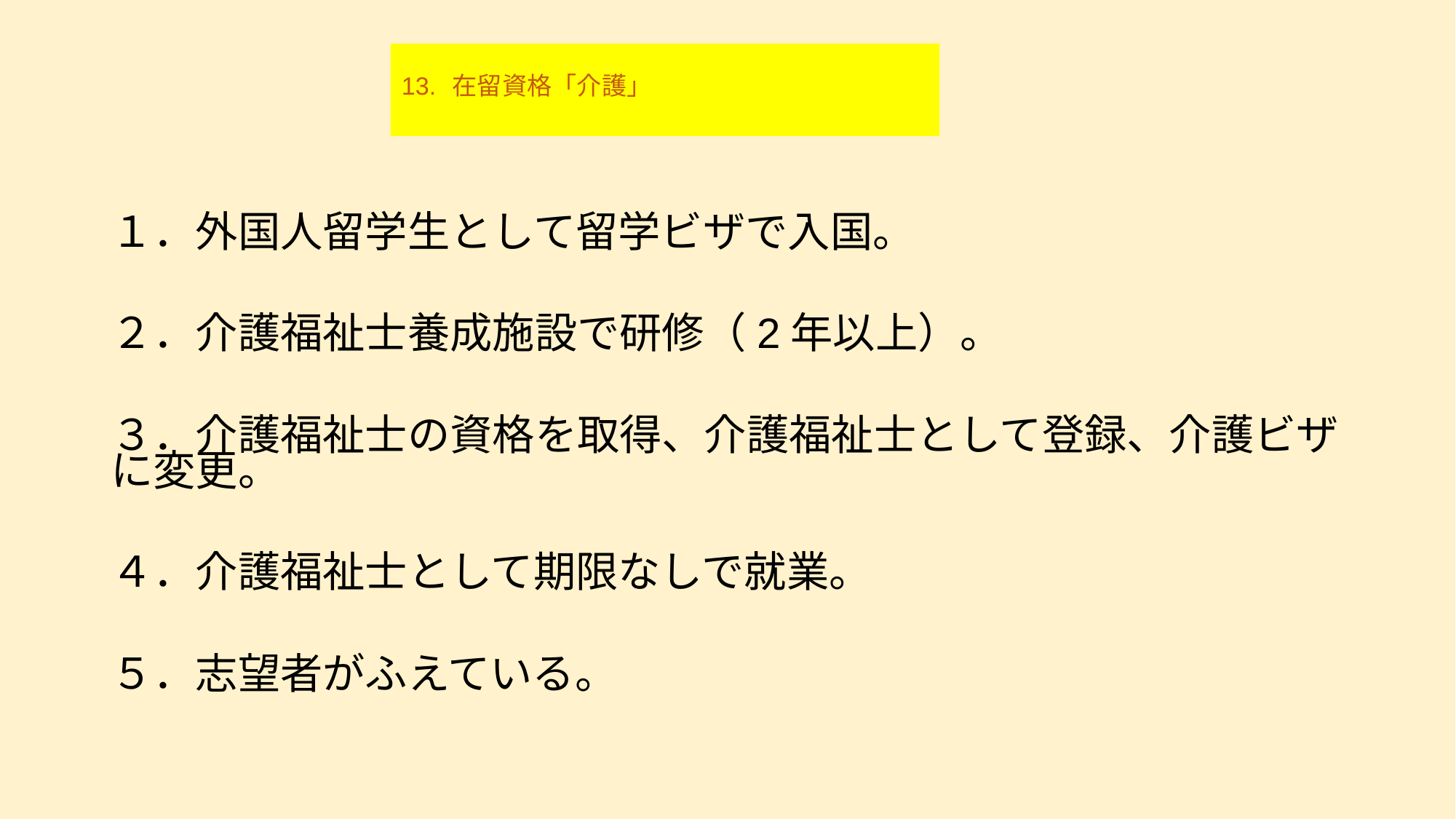

# 13.  在留資格「介護」
１．外国人留学生として留学ビザで入国。

２．介護福祉士養成施設で研修（2年以上）。

３．介護福祉士の資格を取得、介護福祉士として登録、介護ビザに変更。

４．介護福祉士として期限なしで就業。

５．志望者がふえている。